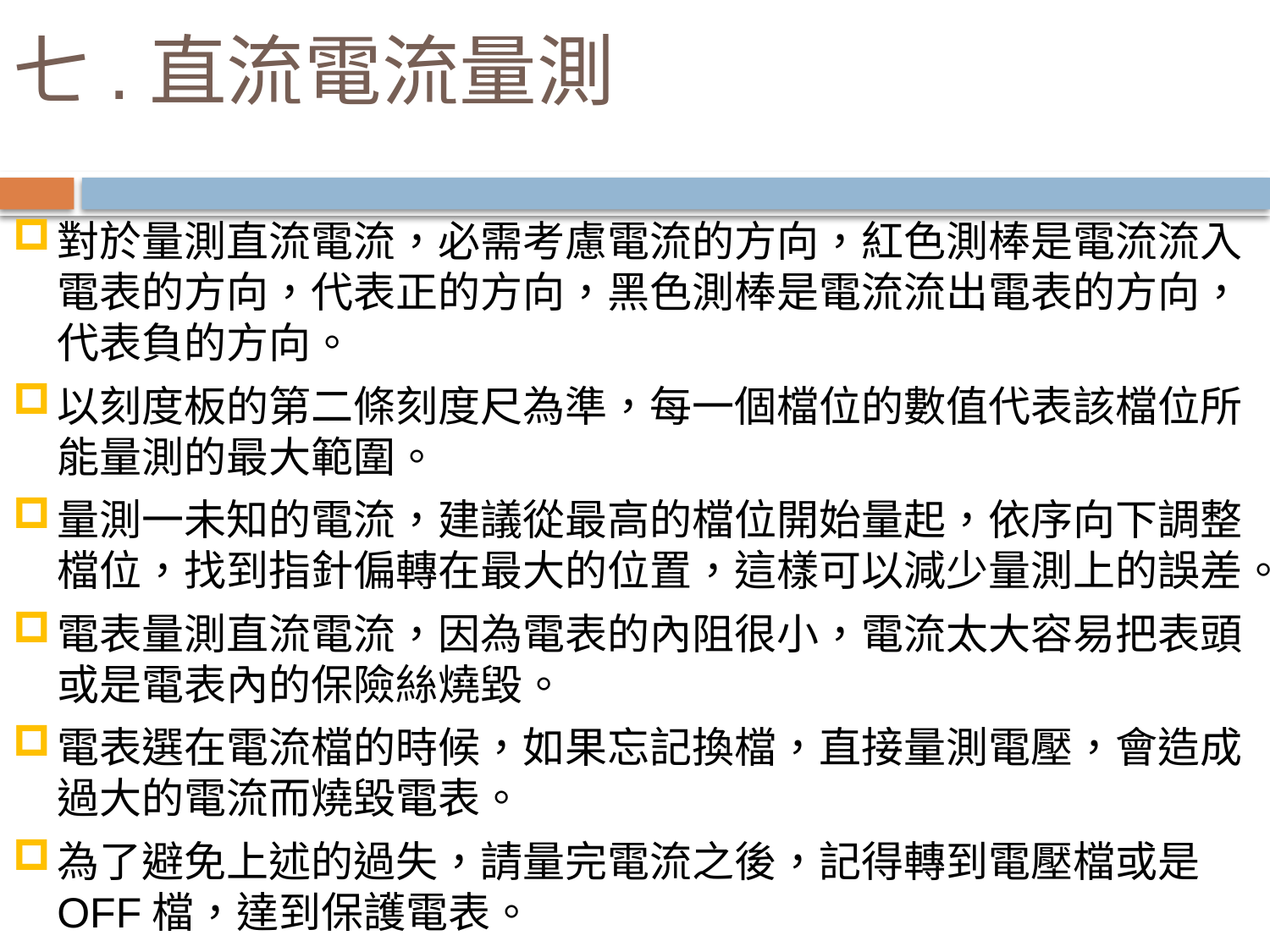

# 七.直流電流量測
對於量測直流電流，必需考慮電流的方向，紅色測棒是電流流入電表的方向，代表正的方向，黑色測棒是電流流出電表的方向，代表負的方向。
以刻度板的第二條刻度尺為準，每一個檔位的數值代表該檔位所能量測的最大範圍。
量測一未知的電流，建議從最高的檔位開始量起，依序向下調整檔位，找到指針偏轉在最大的位置，這樣可以減少量測上的誤差。
電表量測直流電流，因為電表的內阻很小，電流太大容易把表頭或是電表內的保險絲燒毀。
電表選在電流檔的時候，如果忘記換檔，直接量測電壓，會造成過大的電流而燒毀電表。
為了避免上述的過失，請量完電流之後，記得轉到電壓檔或是OFF檔，達到保護電表。